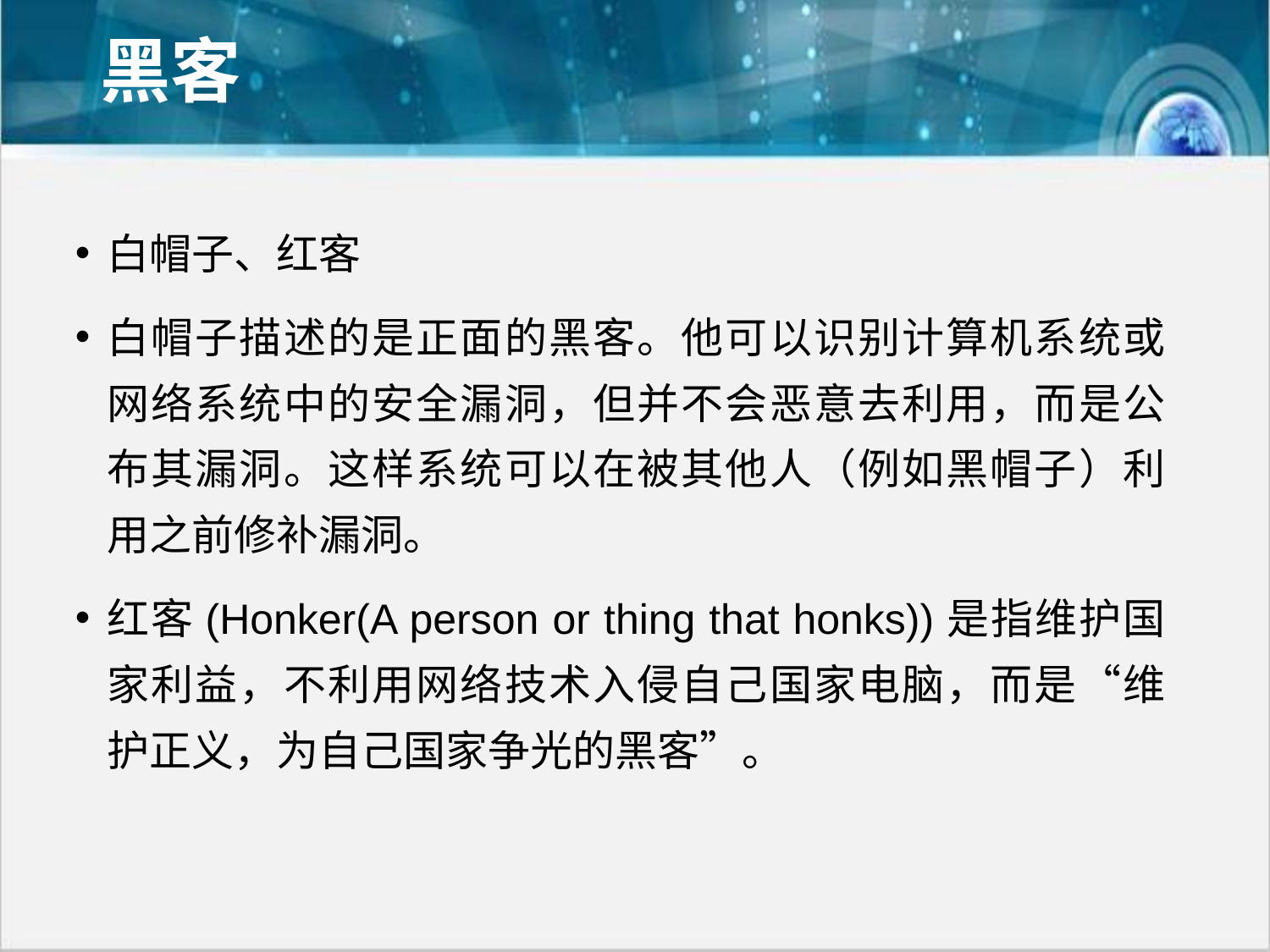

# 黑客
白帽子、红客
白帽子描述的是正面的黑客。他可以识别计算机系统或网络系统中的安全漏洞，但并不会恶意去利用，而是公布其漏洞。这样系统可以在被其他人（例如黑帽子）利用之前修补漏洞。
红客(Honker(A person or thing that honks))是指维护国家利益，不利用网络技术入侵自己国家电脑，而是“维护正义，为自己国家争光的黑客”。